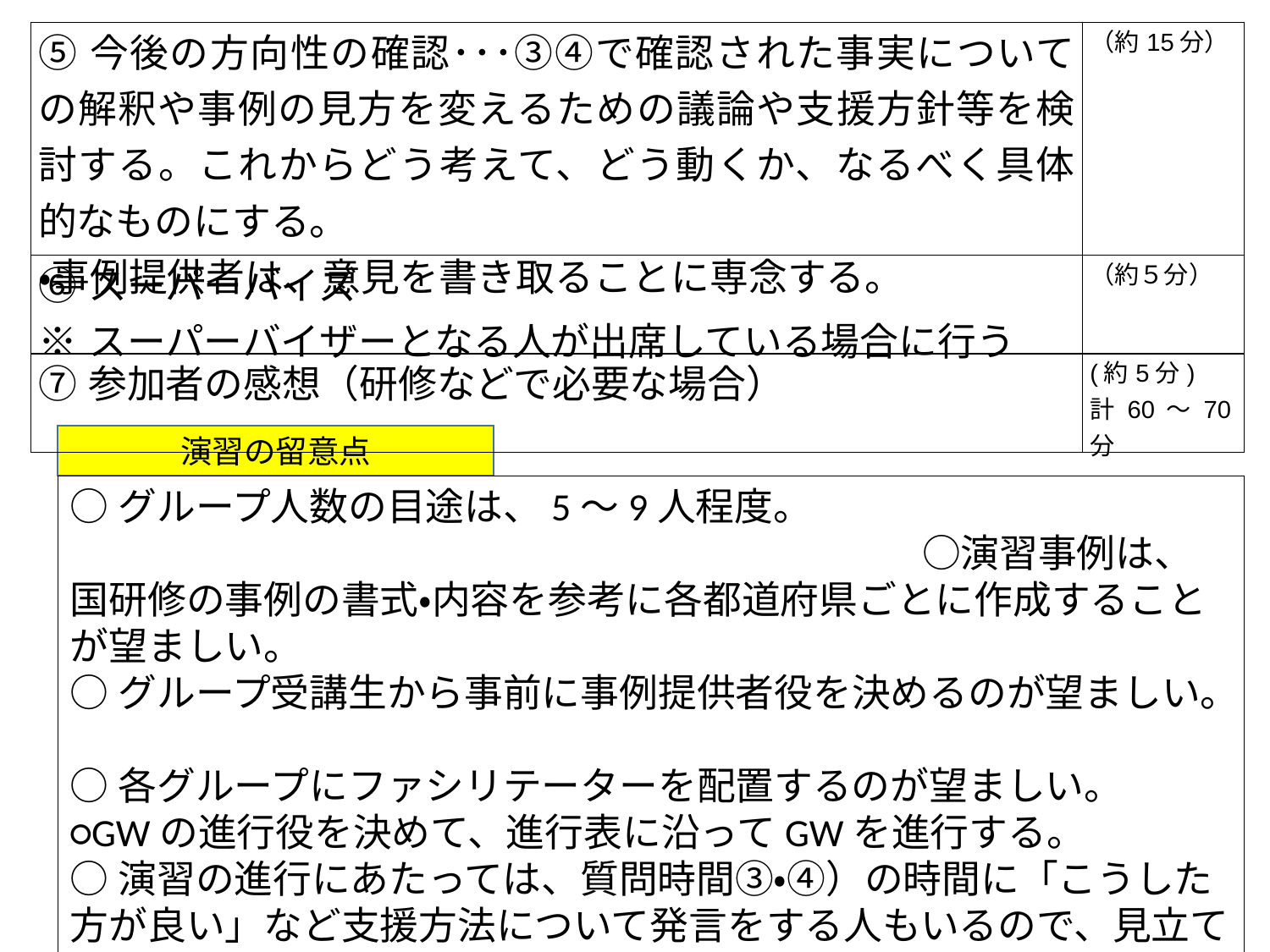

| ⑤今後の方向性の確認･･･③④で確認された事実についての解釈や事例の見方を変えるための議論や支援方針等を検討する。これからどう考えて、どう動くか、なるべく具体的なものにする。 ・事例提供者は、意見を書き取ることに専念する。 | （約15分） |
| --- | --- |
| ⑥スーパーバイズ　 ※スーパーバイザーとなる人が出席している場合に行う | （約５分） |
| ⑦参加者の感想（研修などで必要な場合） | (約5分) 計60～70分 |
演習の留意点
○グループ人数の目途は、5～9人程度。　　　　　　　　　　　　　　　　　　　　　　　　　　　　　　　　○演習事例は、国研修の事例の書式・内容を参考に各都道府県ごとに作成することが望ましい。
○グループ受講生から事前に事例提供者役を決めるのが望ましい。
○各グループにファシリテーターを配置するのが望ましい。
○GWの進行役を決めて、進行表に沿ってGWを進行する。
○演習の進行にあたっては、質問時間③・④）の時間に「こうした方が良い」など支援方法について発言をする人もいるので、見立て（アセスメント）と手立て（プラン⑤）の時間は、はっきり分けるよう留意する。
17